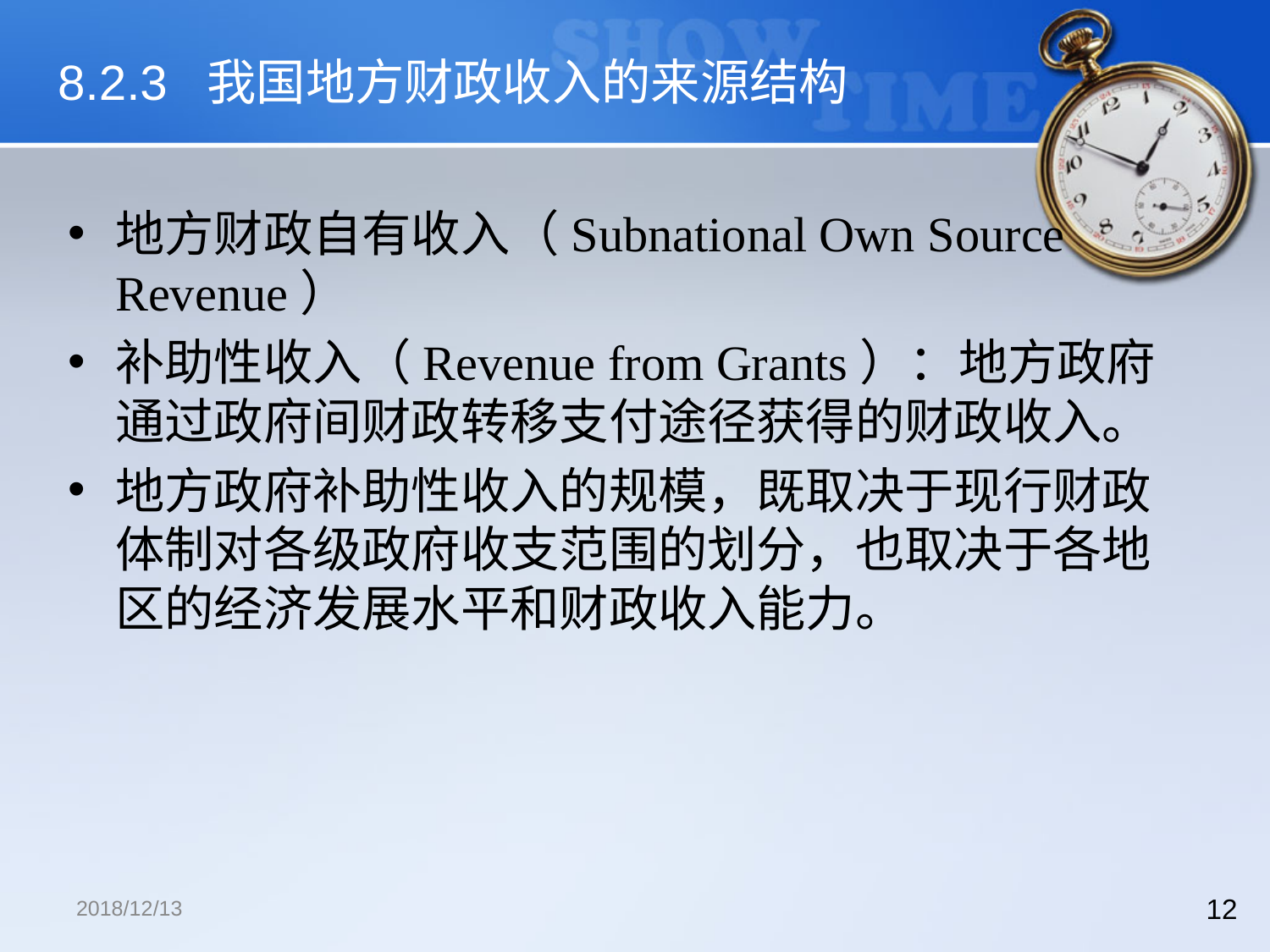

# 8.2.3  我国地方财政收入的来源结构
地方财政自有收入（Subnational Own Source Revenue）
补助性收入（Revenue from Grants）：地方政府通过政府间财政转移支付途径获得的财政收入。
地方政府补助性收入的规模，既取决于现行财政体制对各级政府收支范围的划分，也取决于各地区的经济发展水平和财政收入能力。
2018/12/13
12